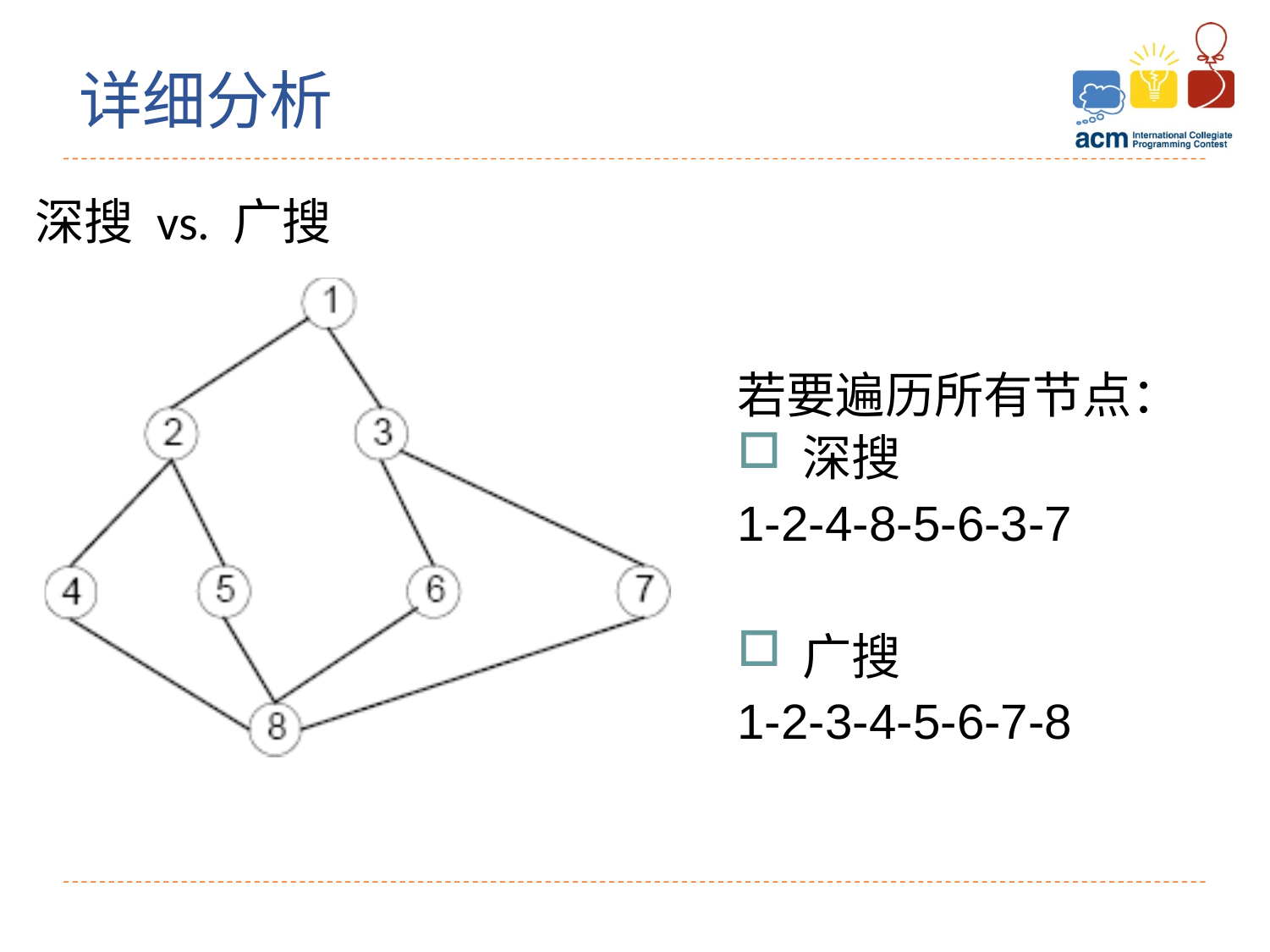

详细分析
# 深搜 vs. 广搜

若要遍历所有节点：
深搜
1-2-4-8-5-6-3-7

广搜
1-2-3-4-5-6-7-8
47